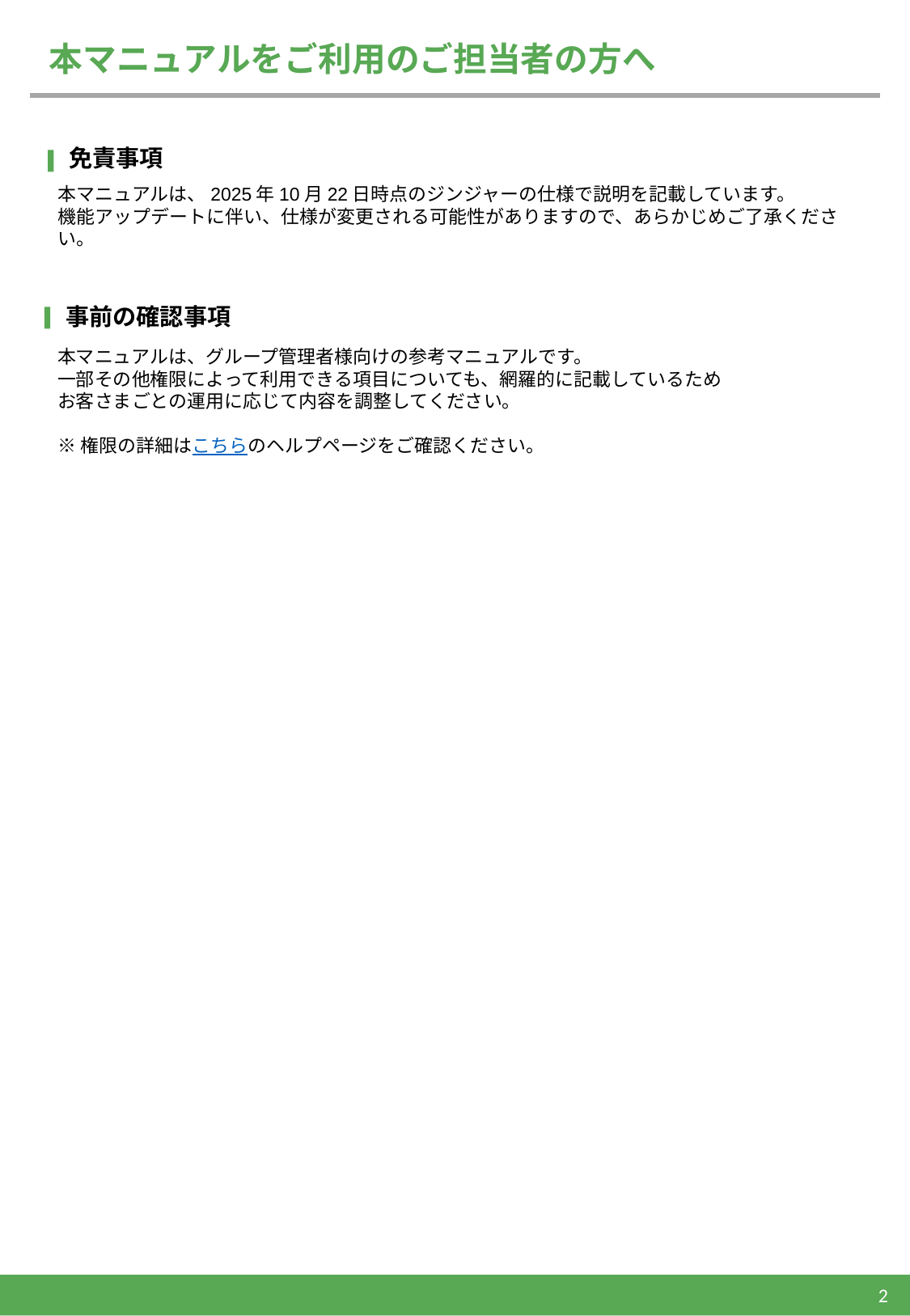

# 本マニュアルをご利用のご担当者の方へ
免責事項

本マニュアルは、2025年10月22日時点のジンジャーの仕様で説明を記載しています。
機能アップデートに伴い、仕様が変更される可能性がありますので、あらかじめご了承ください。
事前の確認事項

本マニュアルは、グループ管理者様向けの参考マニュアルです。
一部その他権限によって利用できる項目についても、網羅的に記載しているため
お客さまごとの運用に応じて内容を調整してください。

※権限の詳細はこちらのヘルプページをご確認ください。
2